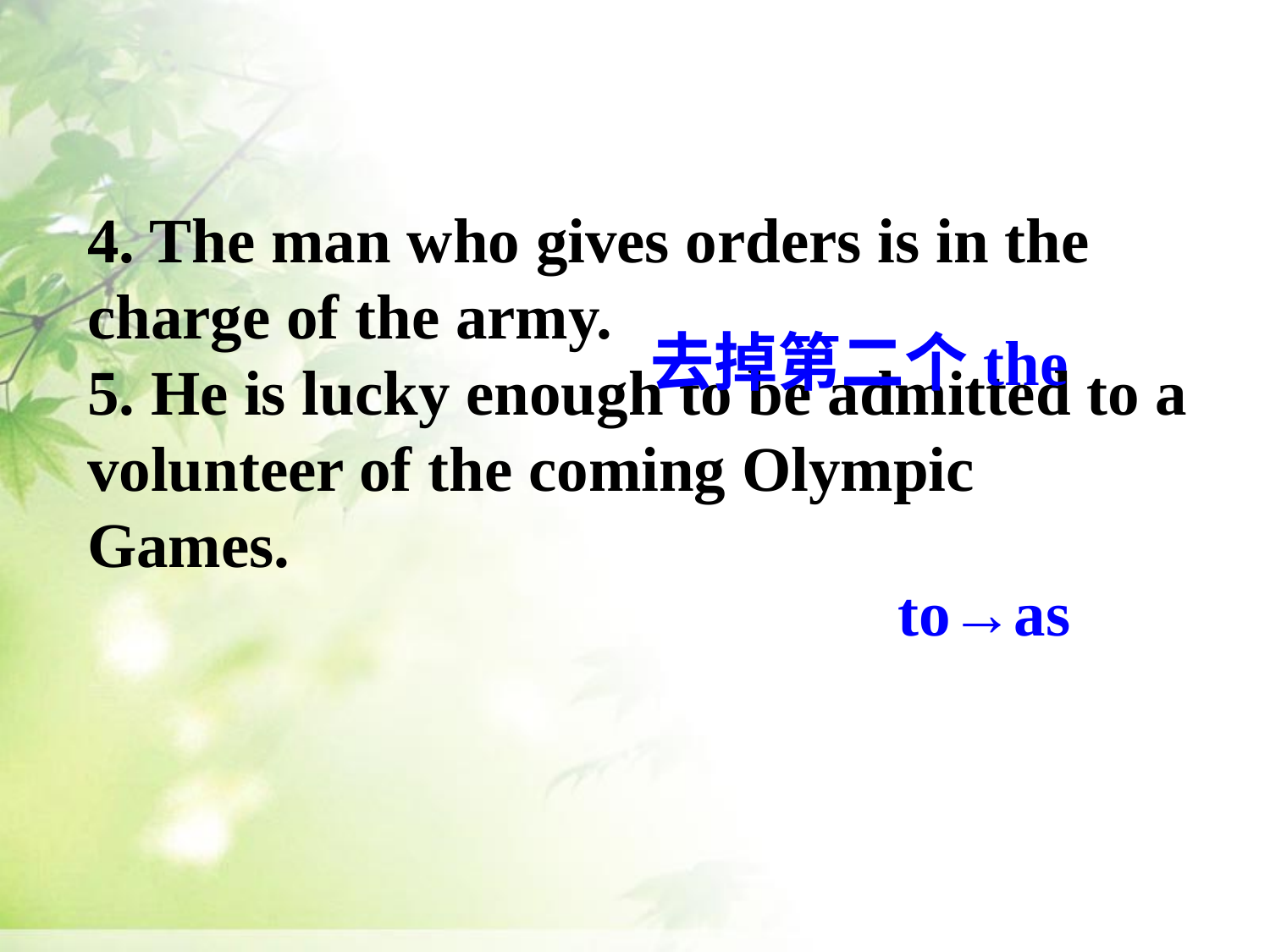

4. The man who gives orders is in the charge of the army.
5. He is lucky enough to be admitted to a volunteer of the coming Olympic Games.
去掉第二个the
to→as